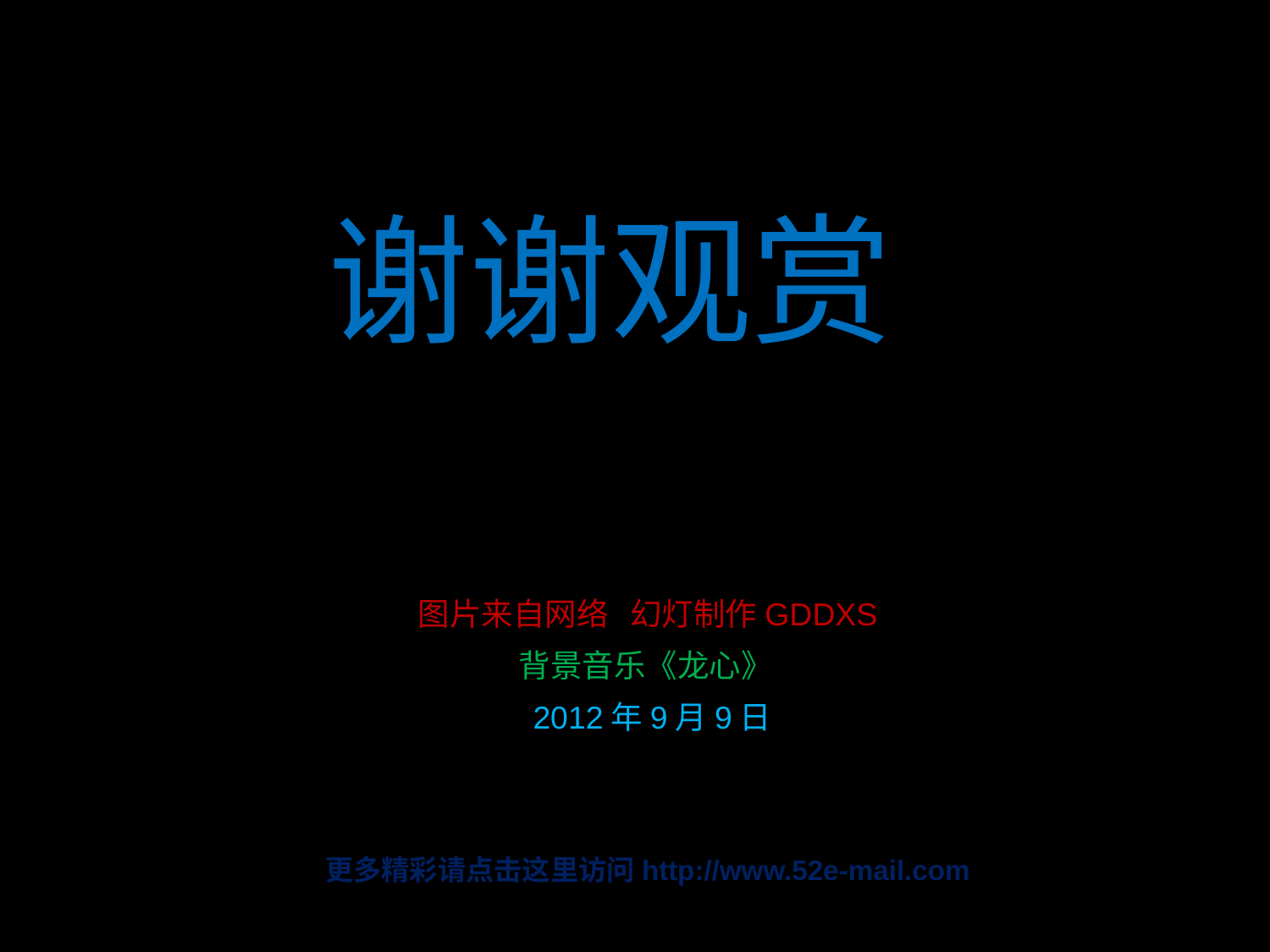

谢谢观赏
图片来自网络   幻灯制作GDDXS
背景音乐《龙心》
2012年9月9日
更多精彩请点击这里访问http://www.52e-mail.com